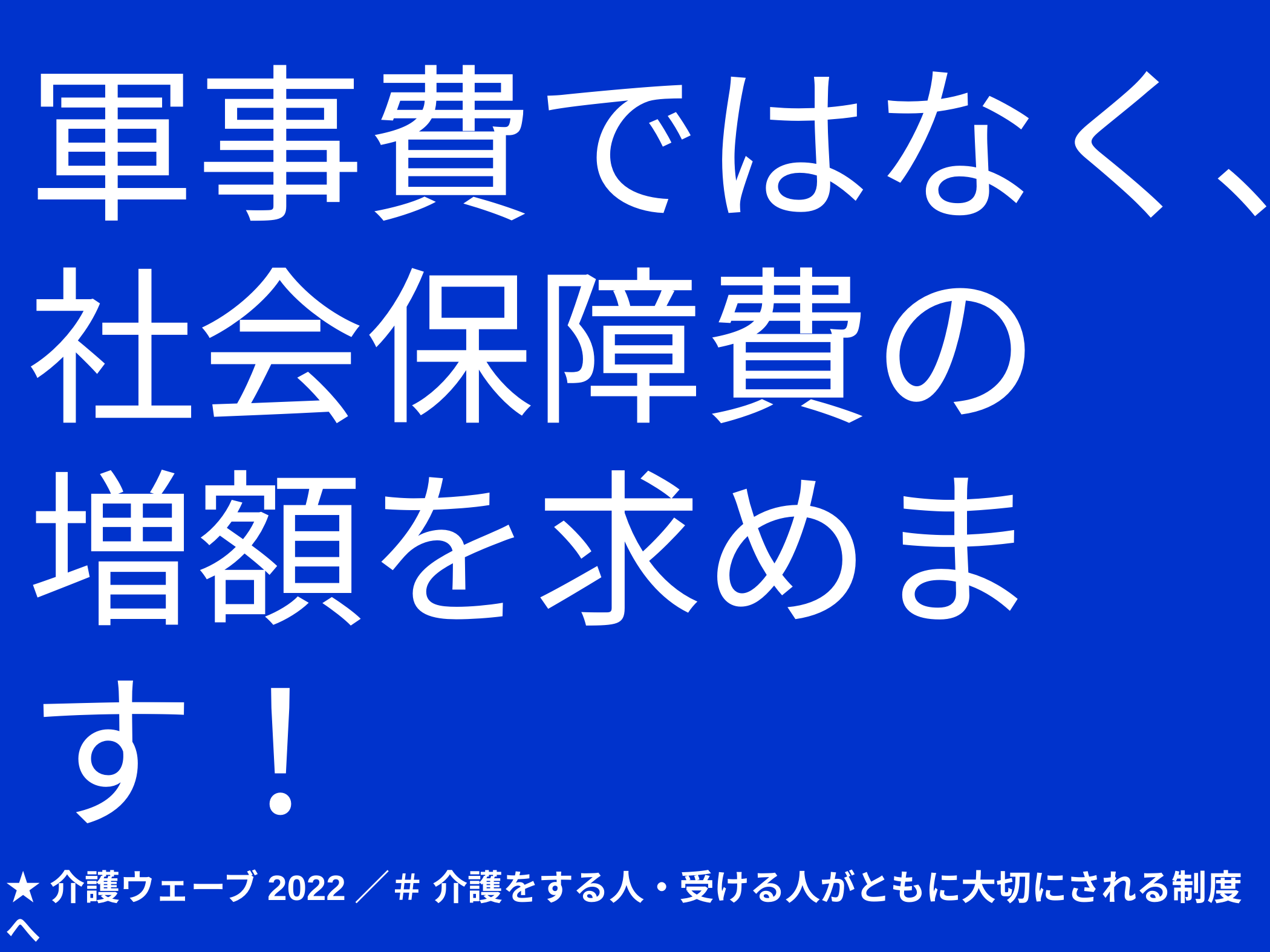

軍事費ではなく、社会保障費の
増額を求めます！
★介護ウェーブ2022／＃ 介護をする人・受ける人がともに大切にされる制度へ